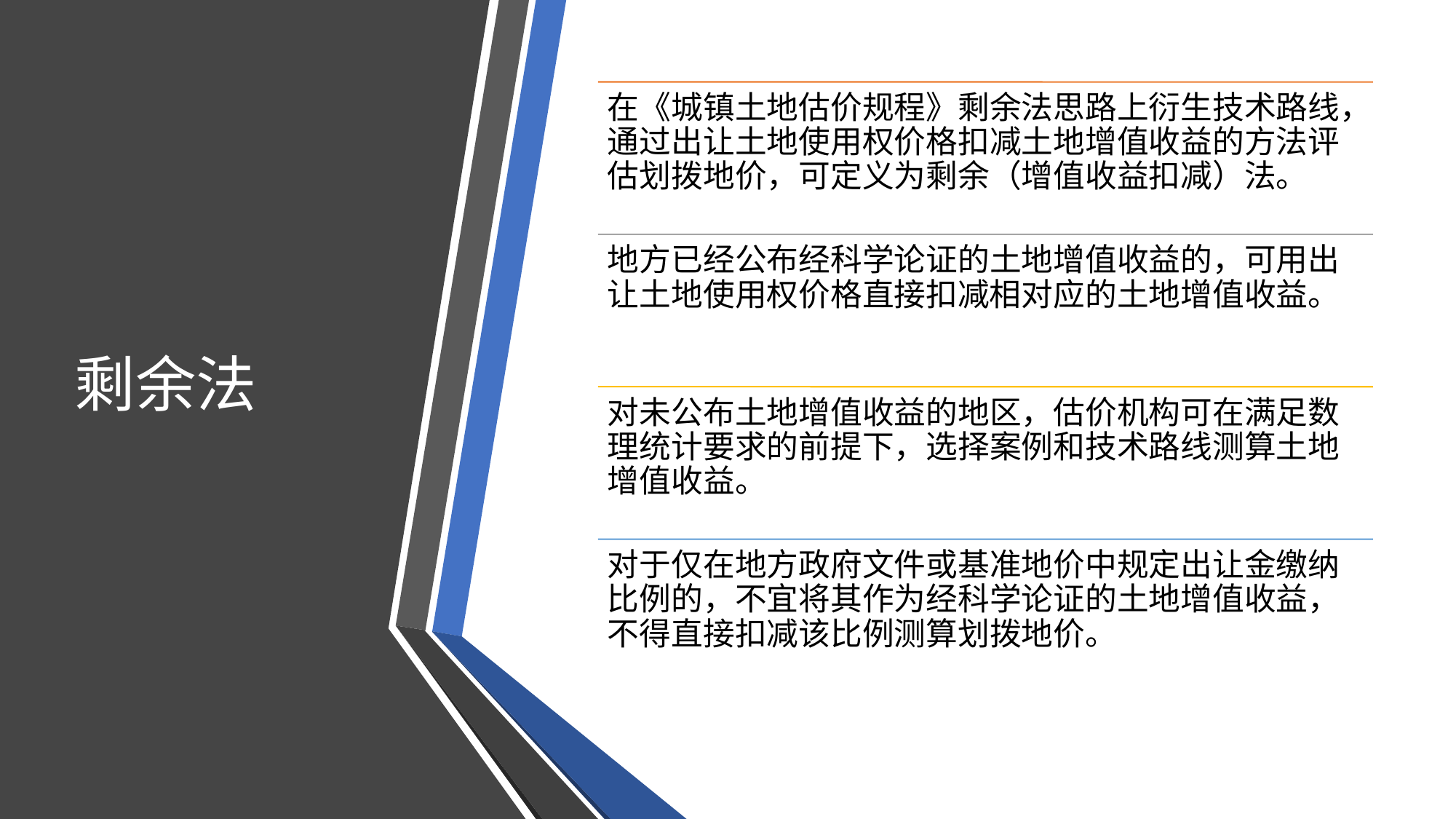

# 剩余法
在《城镇土地估价规程》剩余法思路上衍生技术路线，通过出让土地使用权价格扣减土地增值收益的方法评估划拨地价，可定义为剩余（增值收益扣减）法。
地方已经公布经科学论证的土地增值收益的，可用出让土地使用权价格直接扣减相对应的土地增值收益。
对未公布土地增值收益的地区，估价机构可在满足数理统计要求的前提下，选择案例和技术路线测算土地增值收益。
对于仅在地方政府文件或基准地价中规定出让金缴纳比例的，不宜将其作为经科学论证的土地增值收益，不得直接扣减该比例测算划拨地价。